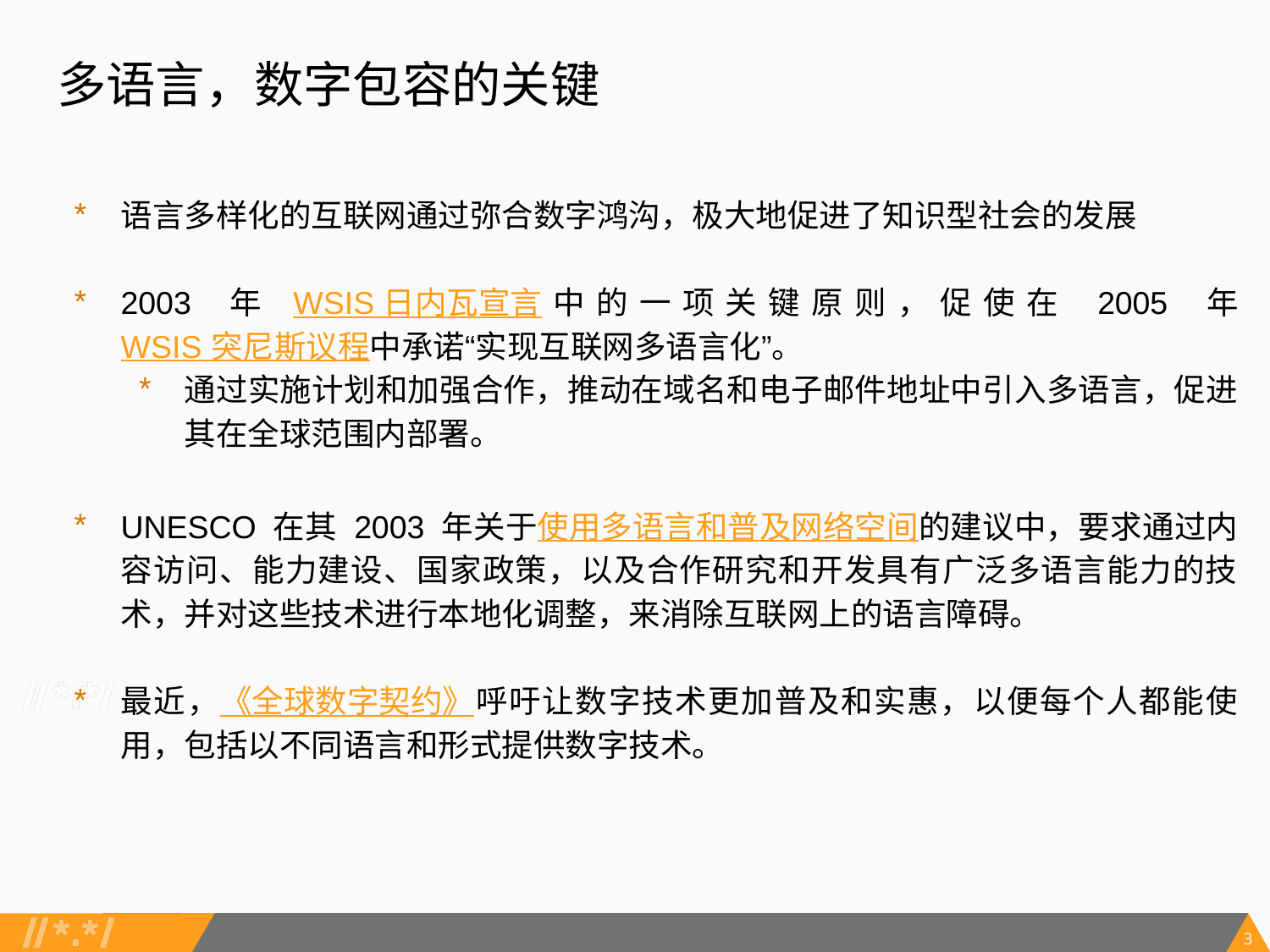

# 多语言，数字包容的关键
语言多样化的互联网通过弥合数字鸿沟，极大地促进了知识型社会的发展

2003 年 WSIS 日内瓦宣言中的一项关键原则，促使在 2005 年 WSIS 突尼斯议程中承诺“实现互联网多语言化”。
通过实施计划和加强合作，推动在域名和电子邮件地址中引入多语言，促进其在全球范围内部署。

UNESCO 在其 2003 年关于使用多语言和普及网络空间的建议中，要求通过内容访问、能力建设、国家政策，以及合作研究和开发具有广泛多语言能力的技术，并对这些技术进行本地化调整，来消除互联网上的语言障碍。

最近，《全球数字契约》呼吁让数字技术更加普及和实惠，以便每个人都能使用，包括以不同语言和形式提供数字技术。